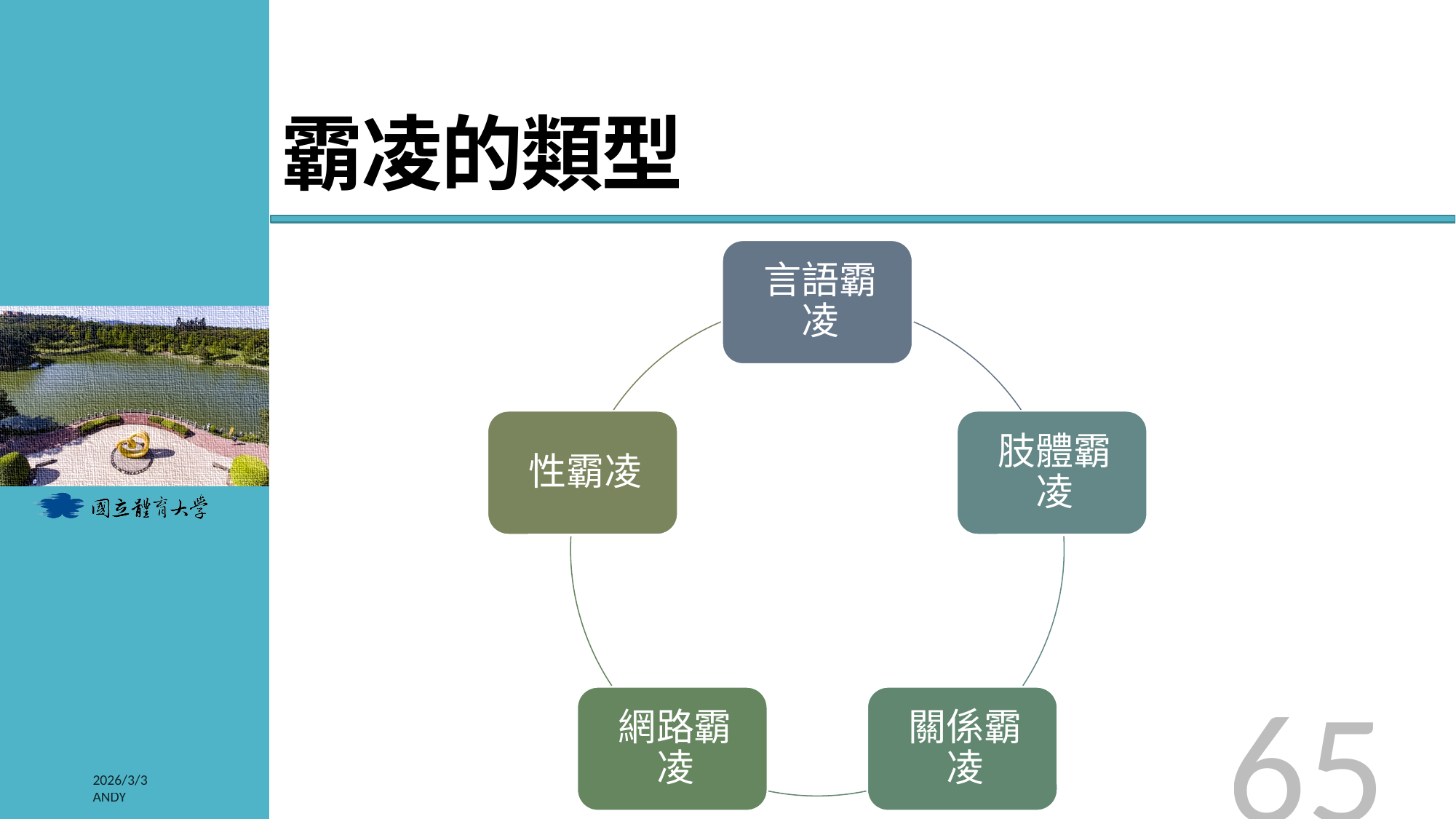

# 霸凌的類型
言語霸凌
肢體霸凌
關係霸凌
網路霸凌
性霸凌
65
2026/3/3
Andy